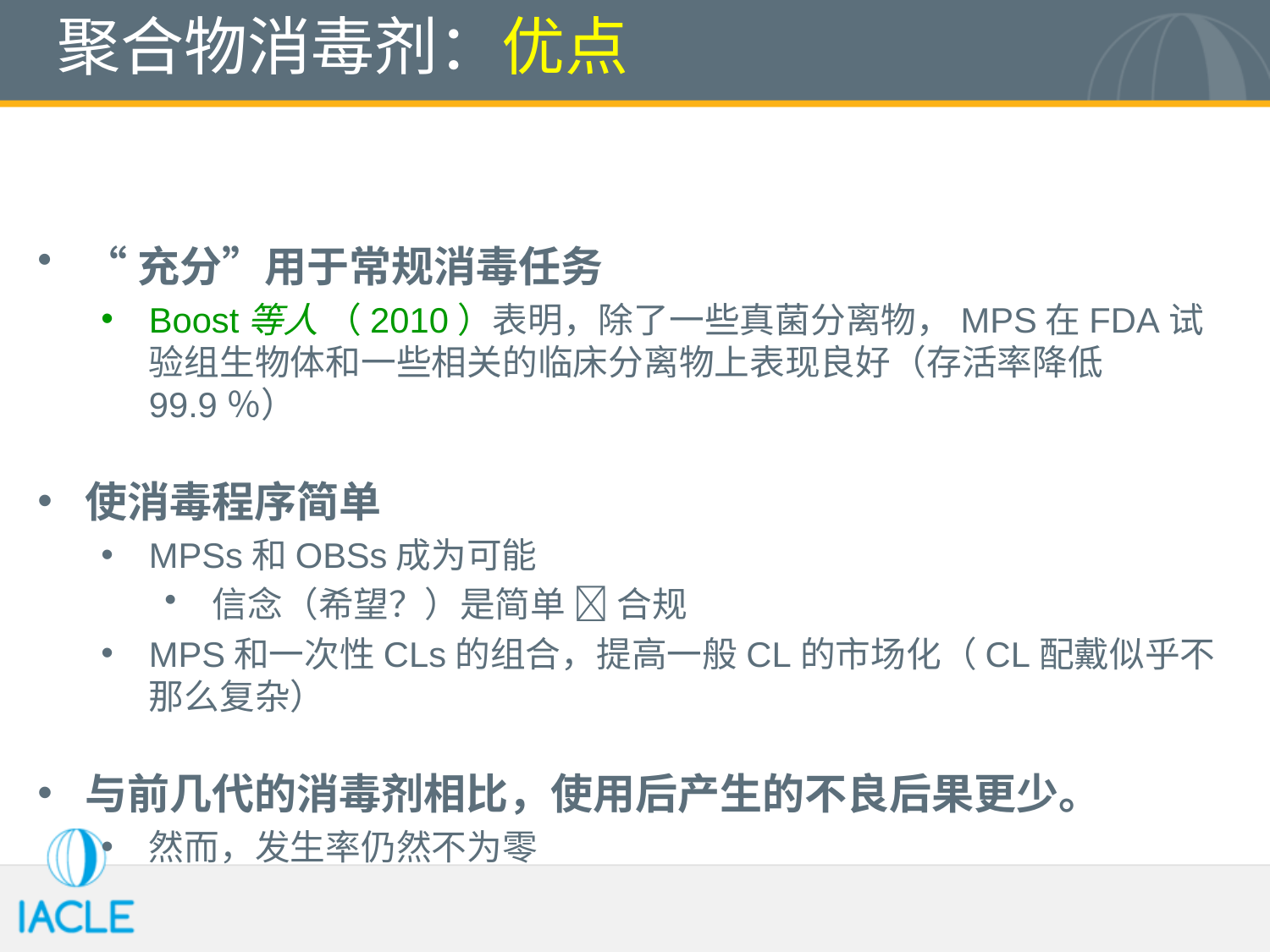

# 聚合物消毒剂：优点
“充分”用于常规消毒任务
Boost等人 （2010）表明，除了一些真菌分离物，MPS在FDA试验组生物体和一些相关的临床分离物上表现良好（存活率降低99.9％）

使消毒程序简单
MPSs和OBSs成为可能
信念（希望？）是简单 → 合规
MPS和一次性CLs的组合，提高一般CL的市场化（CL配戴似乎不那么复杂）

与前几代的消毒剂相比，使用后产生的不良后果更少。
然而，发生率仍然不为零